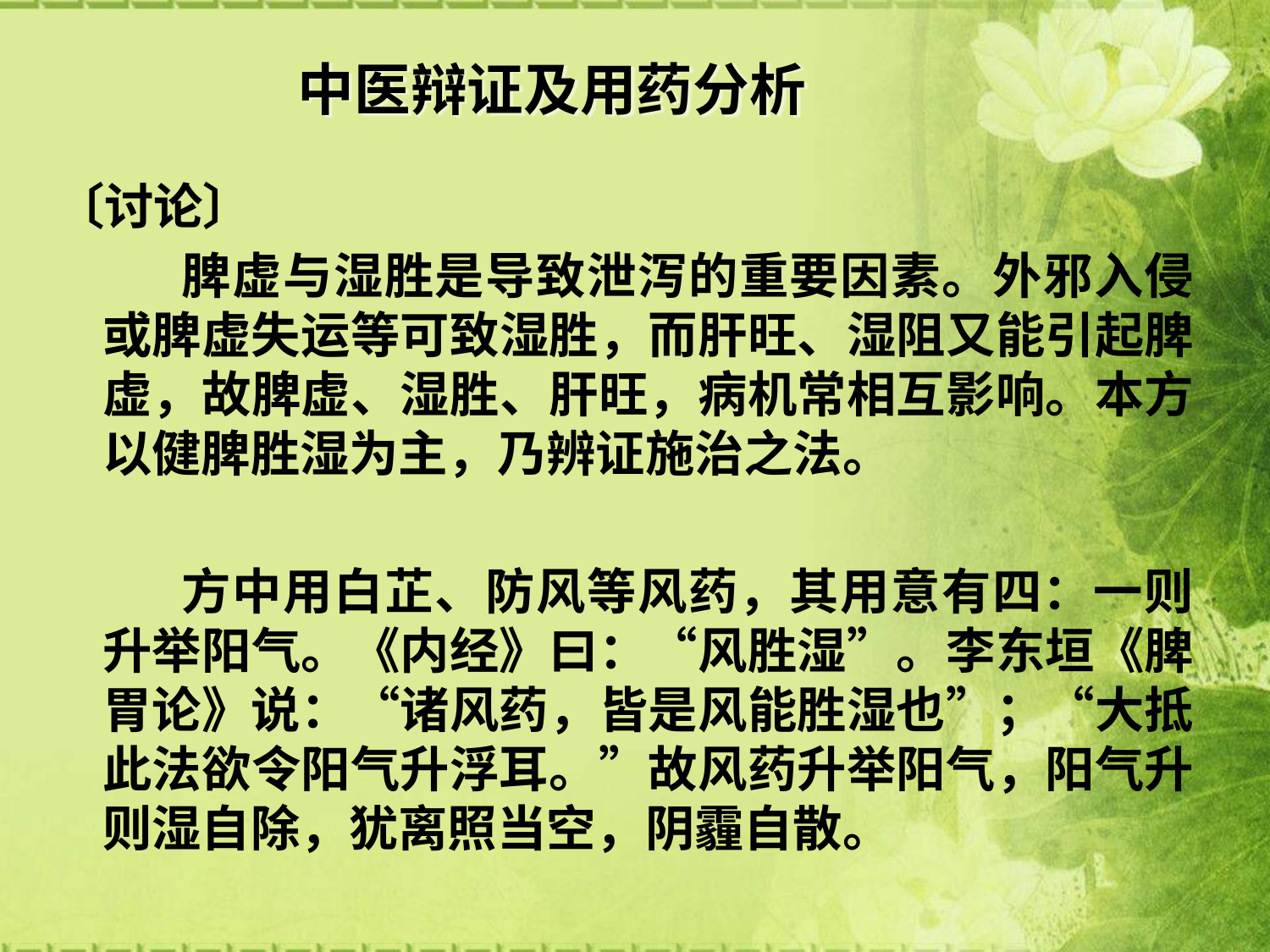

# 中医辩证及用药分析
〔讨论〕
         脾虚与湿胜是导致泄泻的重要因素。外邪入侵或脾虚失运等可致湿胜，而肝旺、湿阻又能引起脾虚，故脾虚、湿胜、肝旺，病机常相互影响。本方以健脾胜湿为主，乃辨证施治之法。

         方中用白芷、防风等风药，其用意有四：一则升举阳气。《内经》曰：“风胜湿”。李东垣《脾胃论》说：“诸风药，皆是风能胜湿也”；“大抵此法欲令阳气升浮耳。”故风药升举阳气，阳气升则湿自除，犹离照当空，阴霾自散。